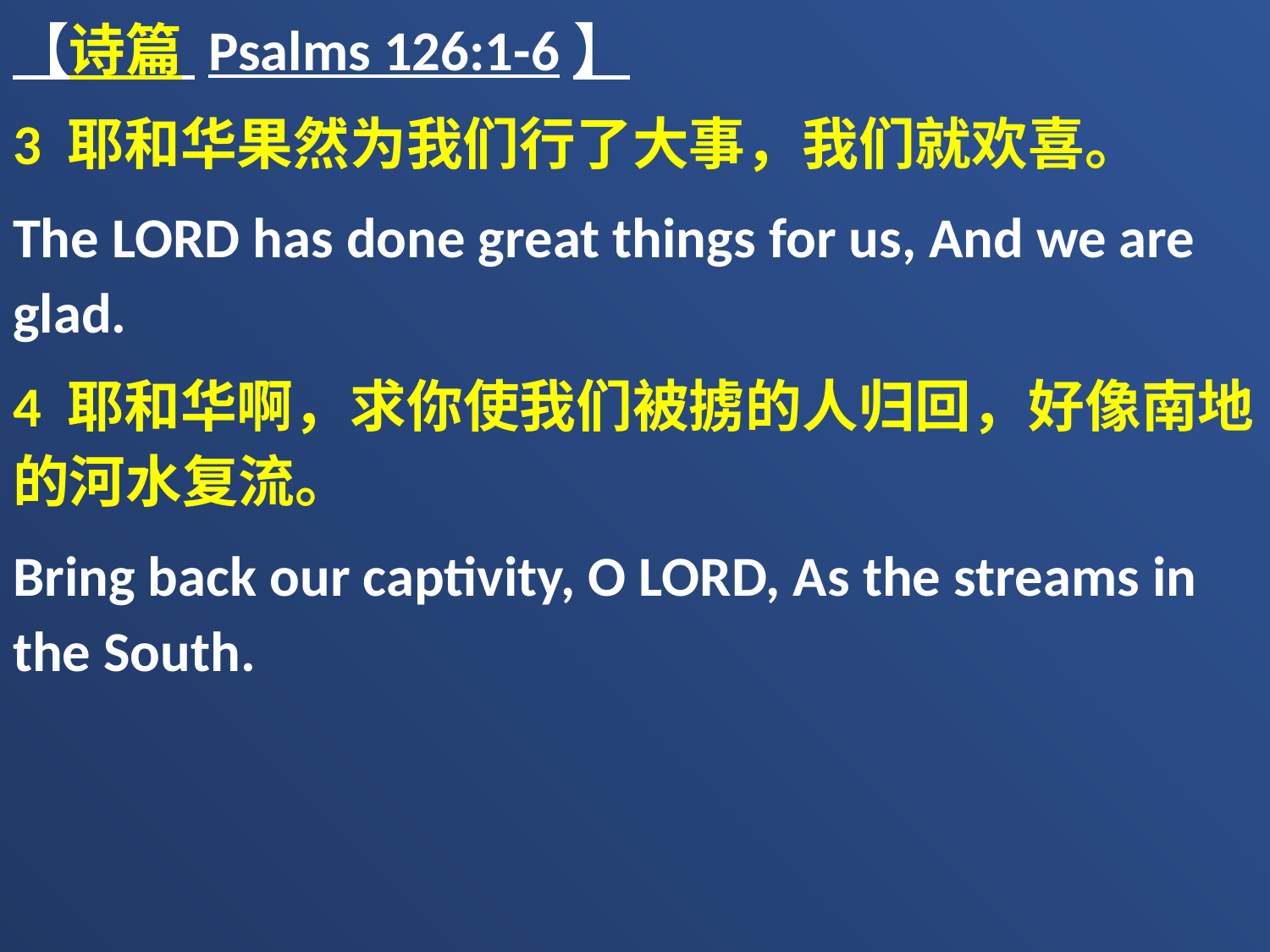

【诗篇 Psalms 126:1-6】
3 耶和华果然为我们行了大事，我们就欢喜。
The LORD has done great things for us, And we are glad.
4 耶和华啊，求你使我们被掳的人归回，好像南地的河水复流。
Bring back our captivity, O LORD, As the streams in the South.